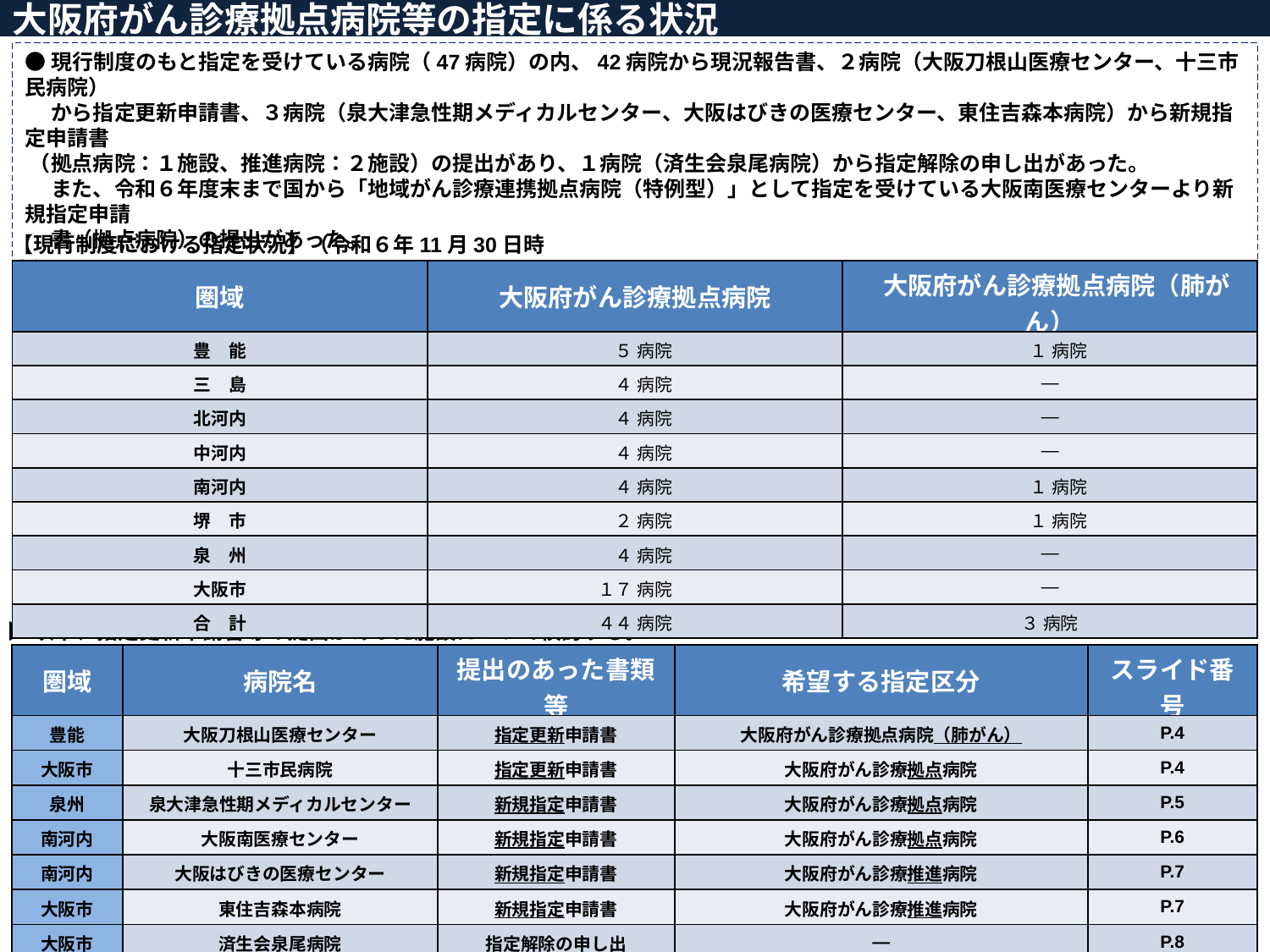

大阪府がん診療拠点病院等の指定に係る状況
●現行制度のもと指定を受けている病院（47病院）の内、42病院から現況報告書、２病院（大阪刀根山医療センター、十三市民病院）
　 から指定更新申請書、３病院（泉大津急性期メディカルセンター、大阪はびきの医療センター、東住吉森本病院）から新規指定申請書
 （拠点病院：１施設、推進病院：２施設）の提出があり、１病院（済生会泉尾病院）から指定解除の申し出があった。
　 また、令和６年度末まで国から「地域がん診療連携拠点病院（特例型）」として指定を受けている大阪南医療センターより新規指定申請
　 書（拠点病院）の提出があった。
●現況報告書の提出があった41病院については要件充足が確認できたことから指定継続を行うこととする。
【現行制度における指定状況】（令和６年11月30日時点）
| 圏域 | 大阪府がん診療拠点病院 | 大阪府がん診療拠点病院（肺がん） |
| --- | --- | --- |
| 豊　能 | ５ 病院 | １ 病院 |
| 三　島 | ４ 病院 | ― |
| 北河内 | ４ 病院 | ― |
| 中河内 | ４ 病院 | ― |
| 南河内 | ４ 病院 | １ 病院 |
| 堺　市 | ２ 病院 | １ 病院 |
| 泉　州 | ４ 病院 | ― |
| 大阪市 | １７ 病院 | ― |
| 合　計 | ４４ 病院 | ３ 病院 |
▶以下、指定更新申請書等の提出があった施設について検討する。
| 圏域 | 病院名 | 提出のあった書類等 | 希望する指定区分 | スライド番号 |
| --- | --- | --- | --- | --- |
| 豊能 | 大阪刀根山医療センター | 指定更新申請書 | 大阪府がん診療拠点病院（肺がん） | P.4 |
| 大阪市 | 十三市民病院 | 指定更新申請書 | 大阪府がん診療拠点病院 | P.4 |
| 泉州 | 泉大津急性期メディカルセンター | 新規指定申請書 | 大阪府がん診療拠点病院 | P.5 |
| 南河内 | 大阪南医療センター | 新規指定申請書 | 大阪府がん診療拠点病院 | P.6 |
| 南河内 | 大阪はびきの医療センター | 新規指定申請書 | 大阪府がん診療推進病院 | P.7 |
| 大阪市 | 東住吉森本病院 | 新規指定申請書 | 大阪府がん診療推進病院 | P.7 |
| 大阪市 | 済生会泉尾病院 | 指定解除の申し出 | ― | P.8 |
２